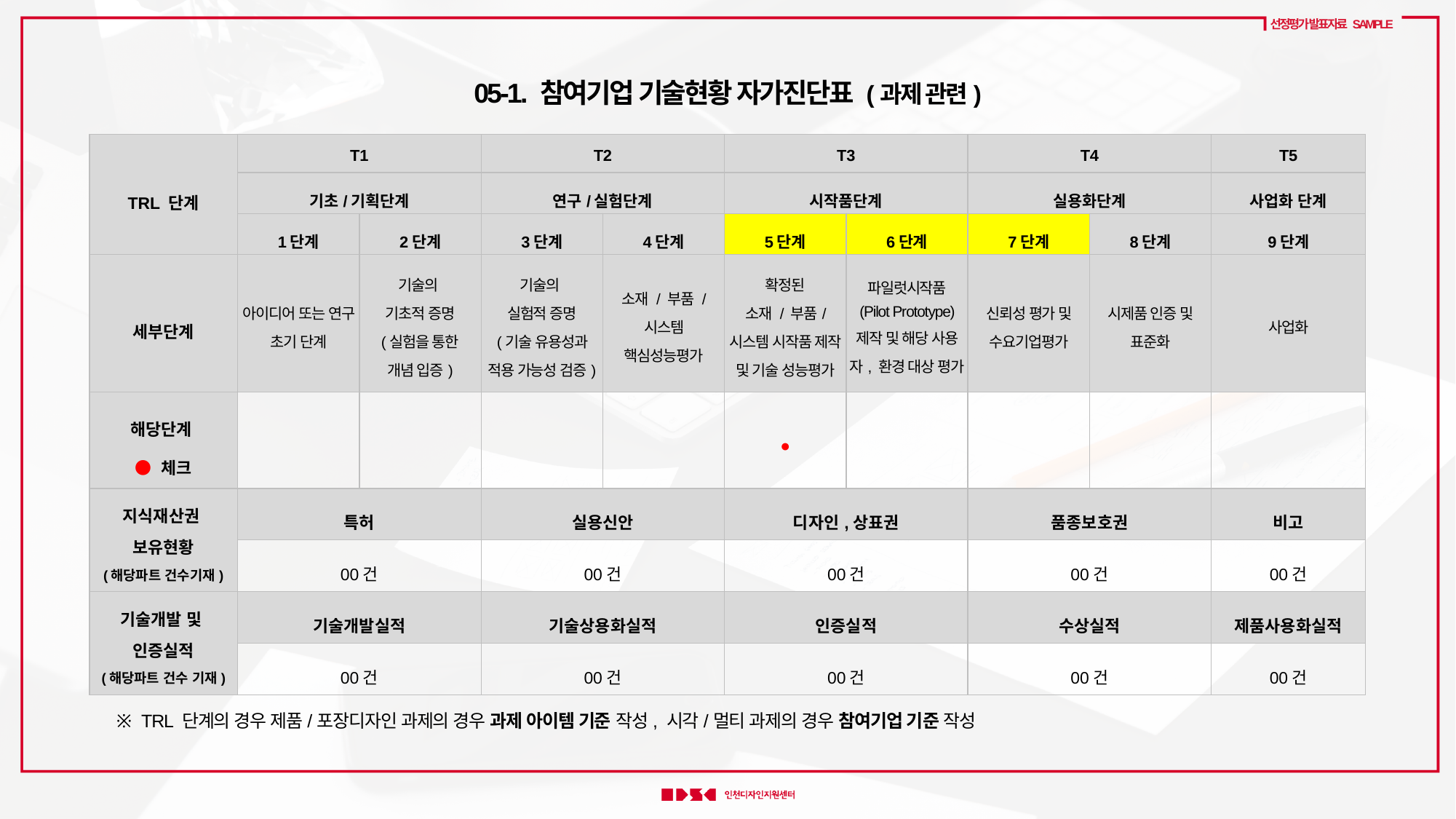

선정평가 발표자료 SAMPLE
05-1. 참여기업 기술현황 자가진단표 (과제 관련)
| TRL 단계 | T1 |  | T2 |  | T3 |  | T4 |  | T5 |
| --- | --- | --- | --- | --- | --- | --- | --- | --- | --- |
|  | 기초/기획단계 |  | 연구/실험단계 |  | 시작품단계 |  | 실용화단계 |  | 사업화 단계 |
|  | 1단계 | 2단계 | 3단계 | 4단계 | 5단계 | 6단계 | 7단계 | 8단계 | 9단계 |
| 세부단계 | 아이디어 또는 연구 초기 단계 | 기술의 기초적 증명 (실험을 통한 개념 입증) | 기술의 실험적 증명 (기술 유용성과 적용 가능성 검증) | 소재 / 부품 / 시스템 핵심성능평가 | 확정된 소재 / 부품/ 시스템 시작품 제작 및 기술 성능평가 | 파일럿시작품 (Pilot Prototype) 제작 및 해당 사용자, 환경 대상 평가 | 신뢰성 평가 및 수요기업평가 | 시제품 인증 및 표준화 | 사업화 |
| 해당단계 ● 체크 |  |  |  |  | ● |  |  |  |  |
| 지식재산권 보유현황 (해당파트 건수기재) | 특허 |  | 실용신안 |  | 디자인,상표권 |  | 품종보호권 |  | 비고 |
|  | 00건 |  | 00건 |  | 00건 |  | 00건 |  | 00건 |
| 기술개발 및 인증실적 (해당파트 건수 기재) | 기술개발실적 |  | 기술상용화실적 |  | 인증실적 |  | 수상실적 |  | 제품사용화실적 |
|  | 00건 |  | 00건 |  | 00건 |  | 00건 |  | 00건 |
 ※  TRL 단계의 경우 제품/포장디자인 과제의 경우 과제 아이템 기준 작성, 시각/멀티 과제의 경우 참여기업 기준 작성